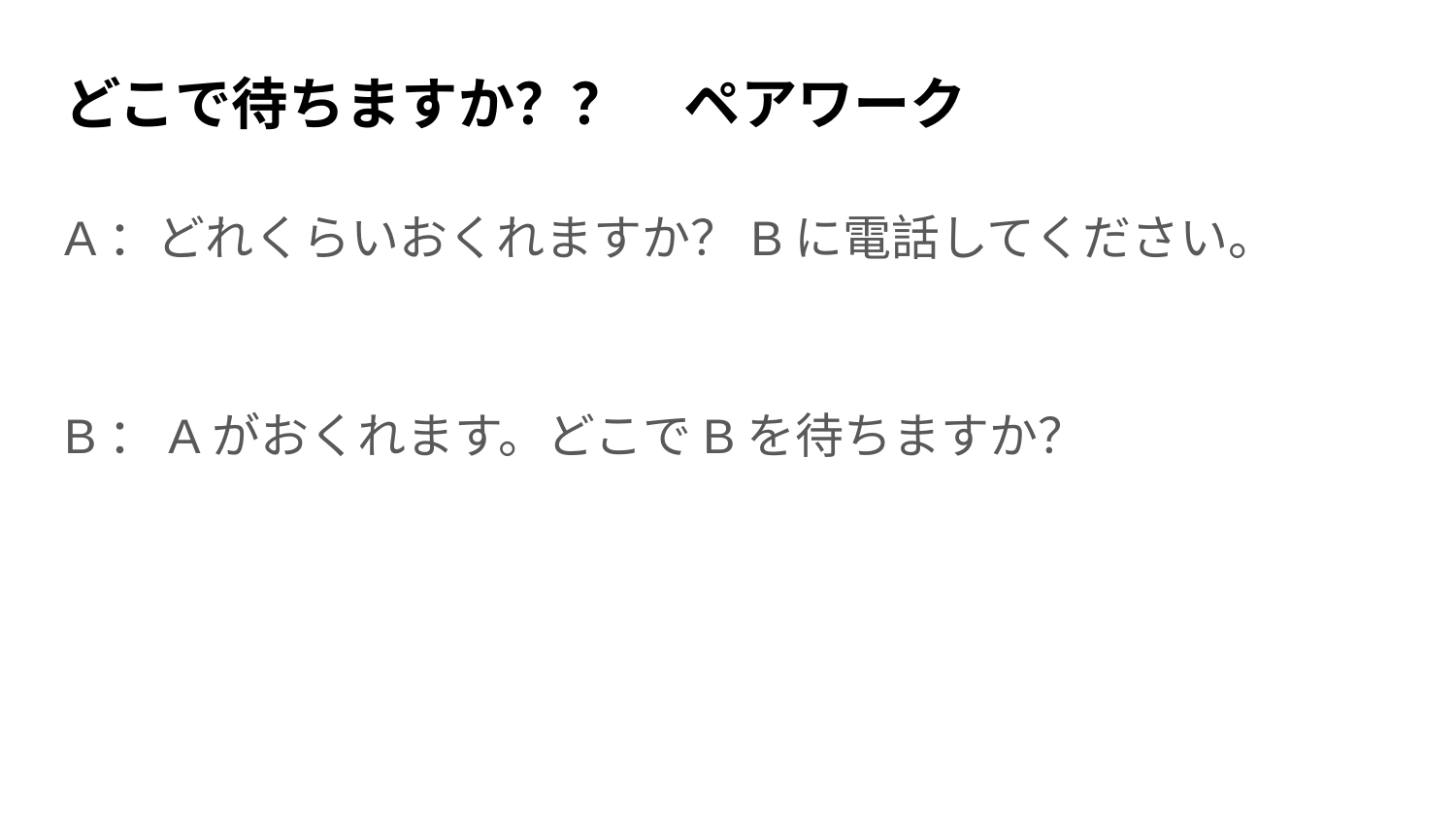

# どこで待ちますか？？　ペアワーク
A：どれくらいおくれますか？Bに電話してください。

B：Aがおくれます。どこでBを待ちますか？